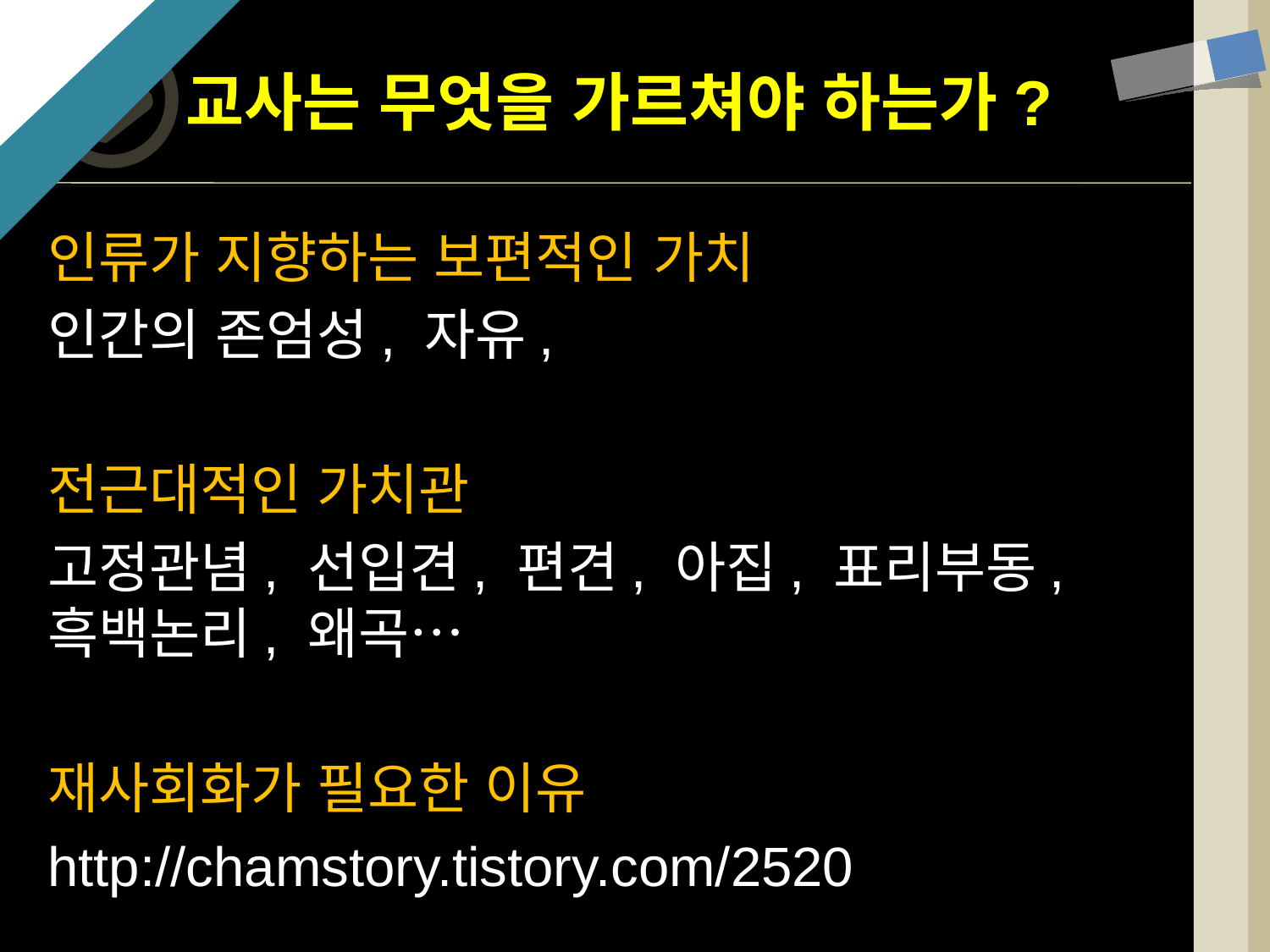

# 교사는 무엇을 가르쳐야 하는가?
인류가 지향하는 보편적인 가치
인간의 존엄성, 자유,

전근대적인 가치관
고정관념, 선입견, 편견, 아집, 표리부동, 흑백논리, 왜곡…

재사회화가 필요한 이유
http://chamstory.tistory.com/2520